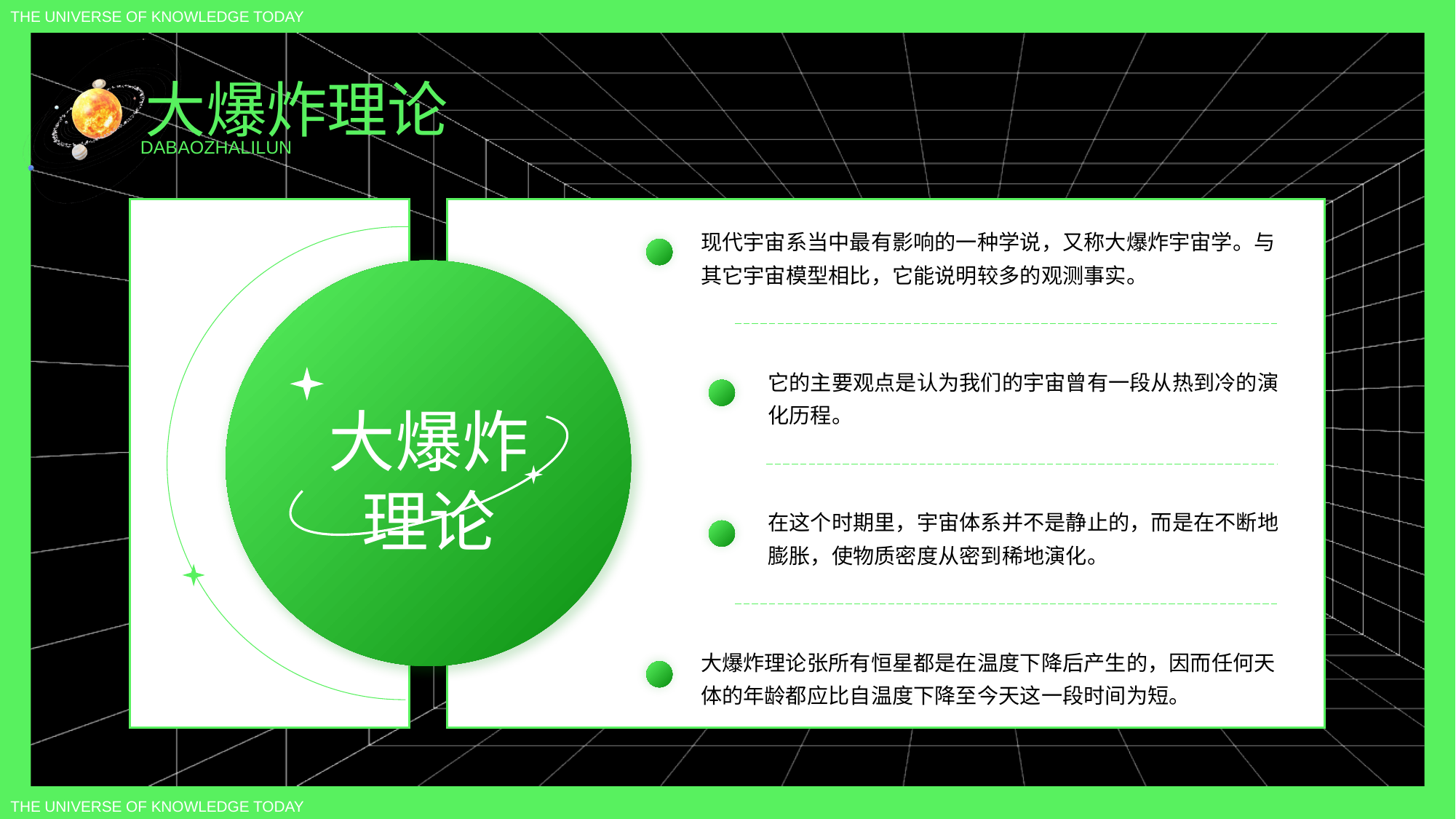

THE UNIVERSE OF KNOWLEDGE TODAY
大爆炸理论
DABAOZHALILUN

现代宇宙系当中最有影响的一种学说，又称大爆炸宇宙学。与其它宇宙模型相比，它能说明较多的观测事实。

它的主要观点是认为我们的宇宙曾有一段从热到冷的演化历程。

大爆炸
理论

在这个时期里，宇宙体系并不是静止的，而是在不断地膨胀，使物质密度从密到稀地演化。

大爆炸理论张所有恒星都是在温度下降后产生的，因而任何天体的年龄都应比自温度下降至今天这一段时间为短。

THE UNIVERSE OF KNOWLEDGE TODAY